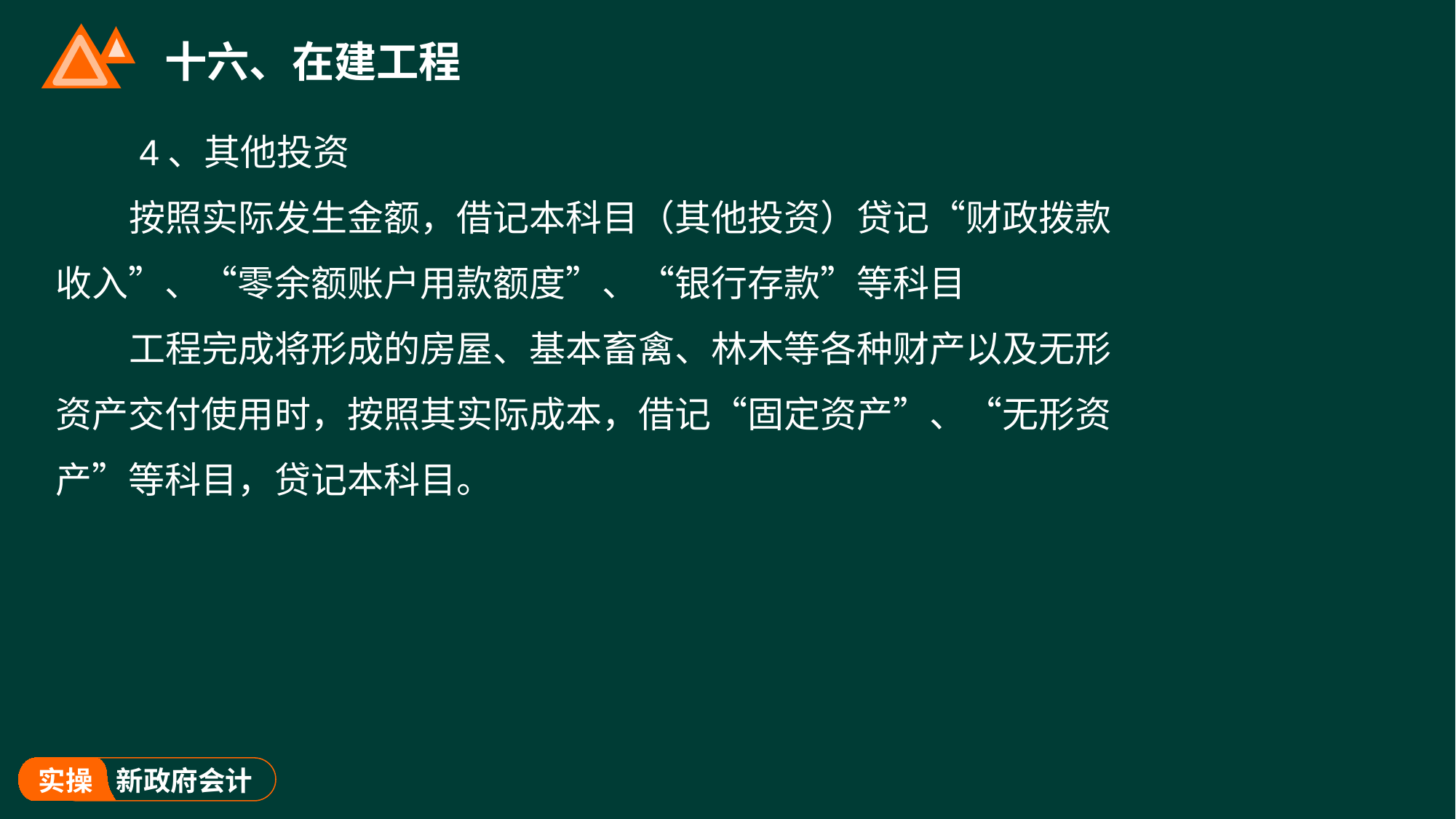

# 十六、在建工程
 4、其他投资
按照实际发生金额，借记本科目（其他投资）贷记“财政拨款收入”、“零余额账户用款额度”、“银行存款”等科目
工程完成将形成的房屋、基本畜禽、林木等各种财产以及无形资产交付使用时，按照其实际成本，借记“固定资产”、“无形资产”等科目，贷记本科目。